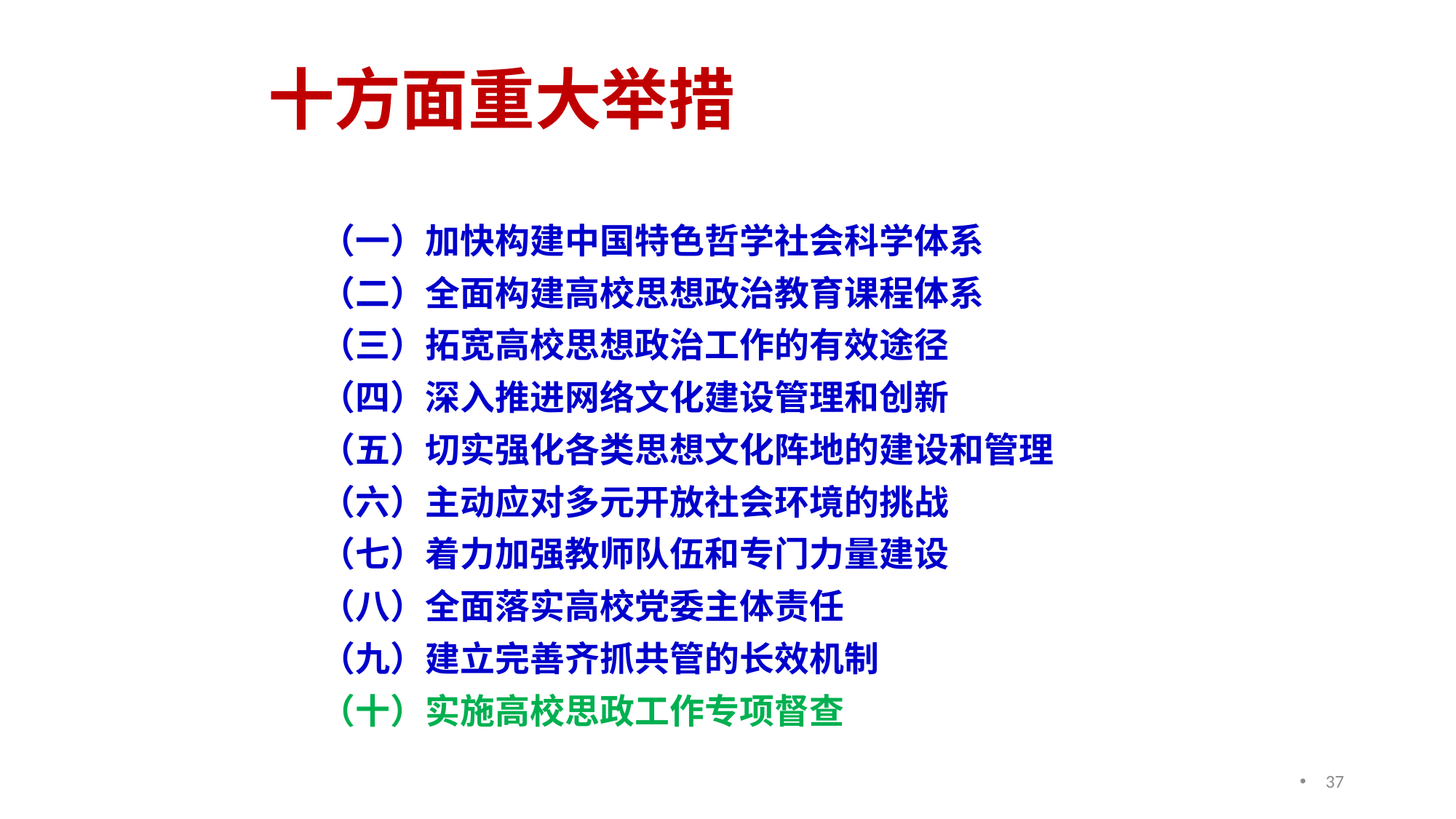

# 十方面重大举措
（一）加快构建中国特色哲学社会科学体系
（二）全面构建高校思想政治教育课程体系
（三）拓宽高校思想政治工作的有效途径
（四）深入推进网络文化建设管理和创新
（五）切实强化各类思想文化阵地的建设和管理
（六）主动应对多元开放社会环境的挑战
（七）着力加强教师队伍和专门力量建设
（八）全面落实高校党委主体责任
（九）建立完善齐抓共管的长效机制
（十）实施高校思政工作专项督查
37